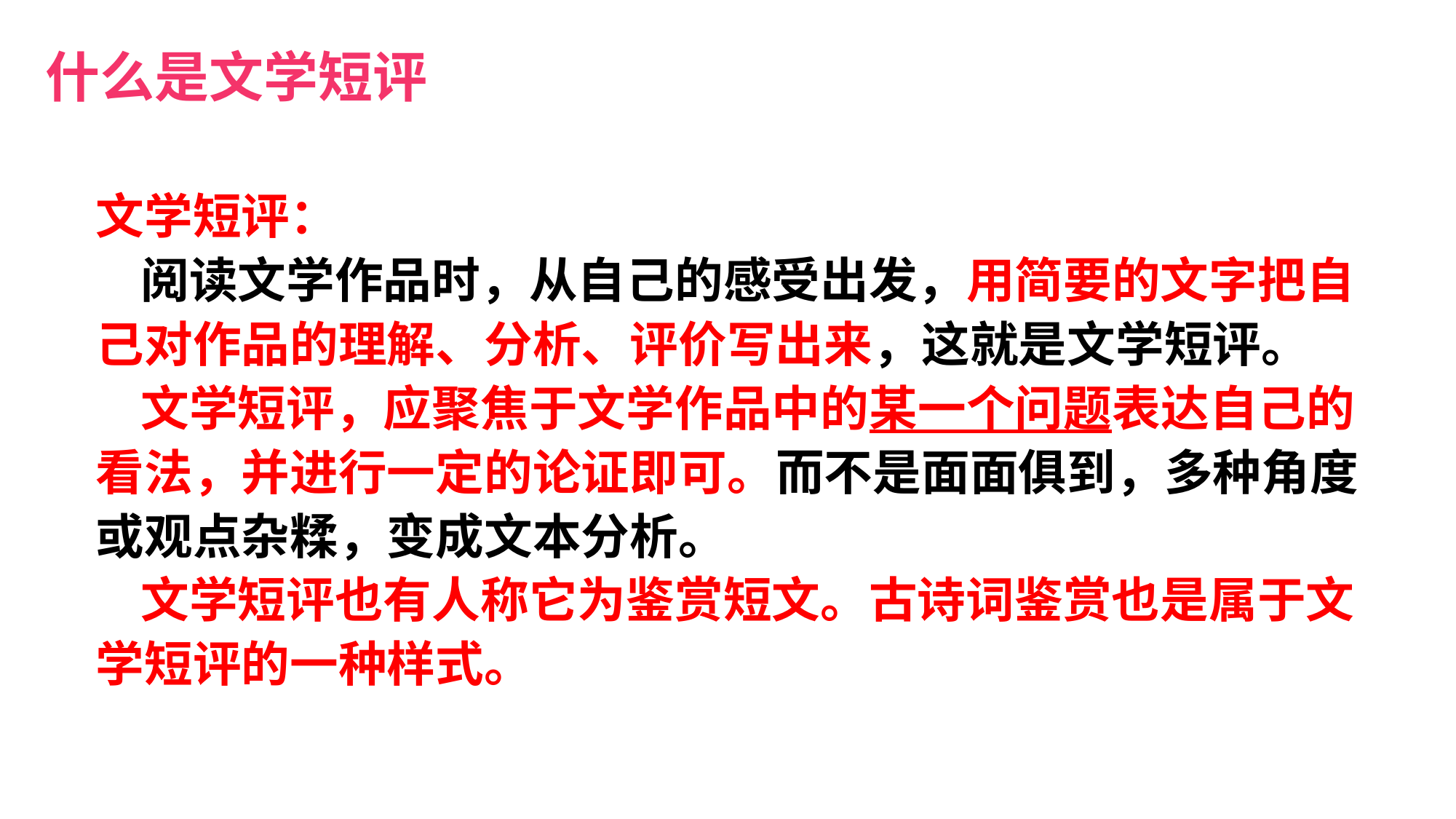

什么是文学短评
文学短评：
   阅读文学作品时，从自己的感受出发，用简要的文字把自己对作品的理解、分析、评价写出来，这就是文学短评。
   文学短评，应聚焦于文学作品中的某一个问题表达自己的看法，并进行一定的论证即可。而不是面面俱到，多种角度或观点杂糅，变成文本分析。
   文学短评也有人称它为鉴赏短文。古诗词鉴赏也是属于文学短评的一种样式。